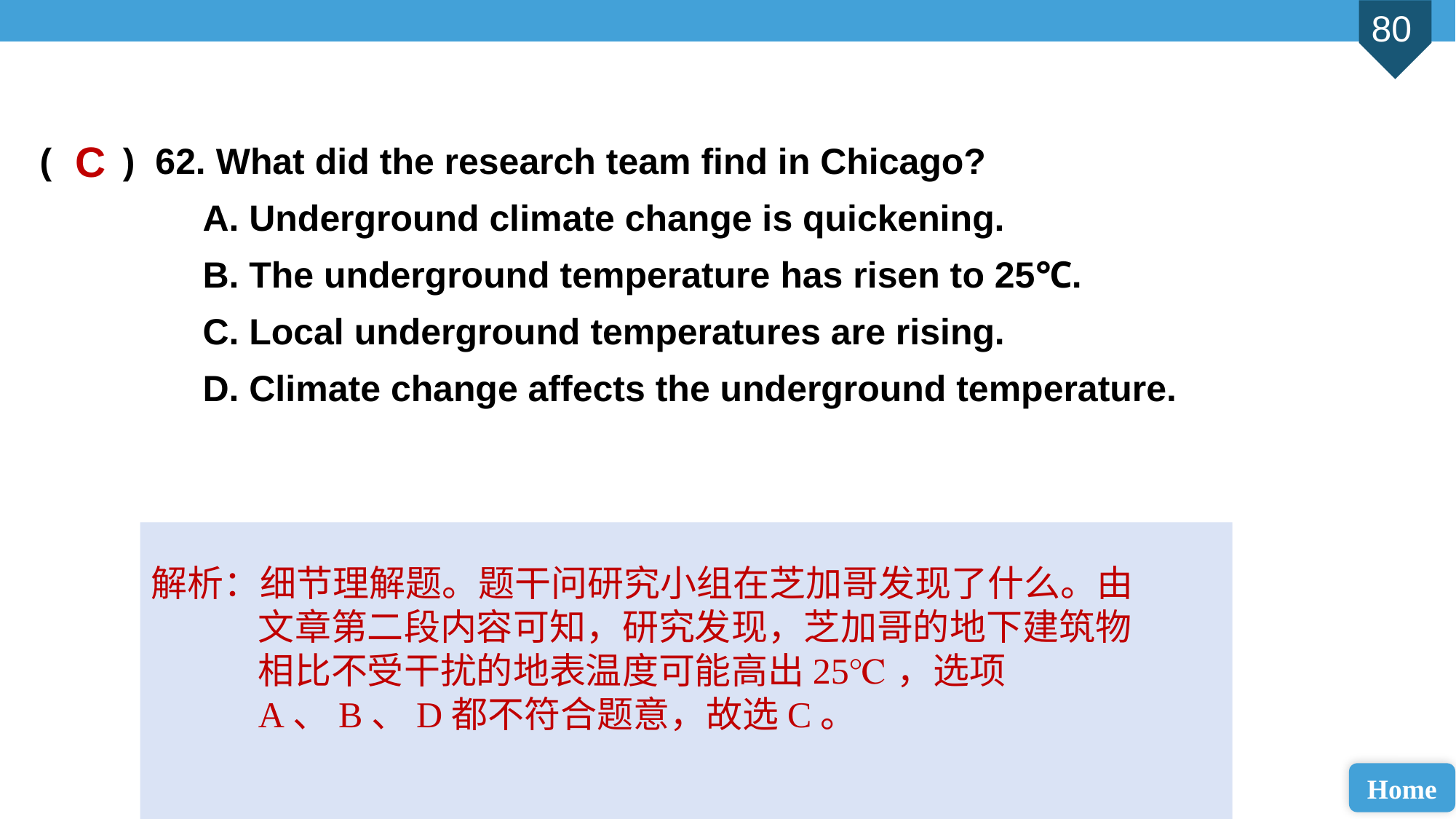

(       )  62. What did the research team find in Chicago?
                A. Underground climate change is quickening.
                B. The underground temperature has risen to 25℃.
                C. Local underground temperatures are rising.
                D. Climate change affects the underground temperature.
C

解析：细节理解题。题干问研究小组在芝加哥发现了什么。由文章第二段内容可知，研究发现，芝加哥的地下建筑物相比不受干扰的地表温度可能高出25℃，选项A、B、D都不符合题意，故选C。